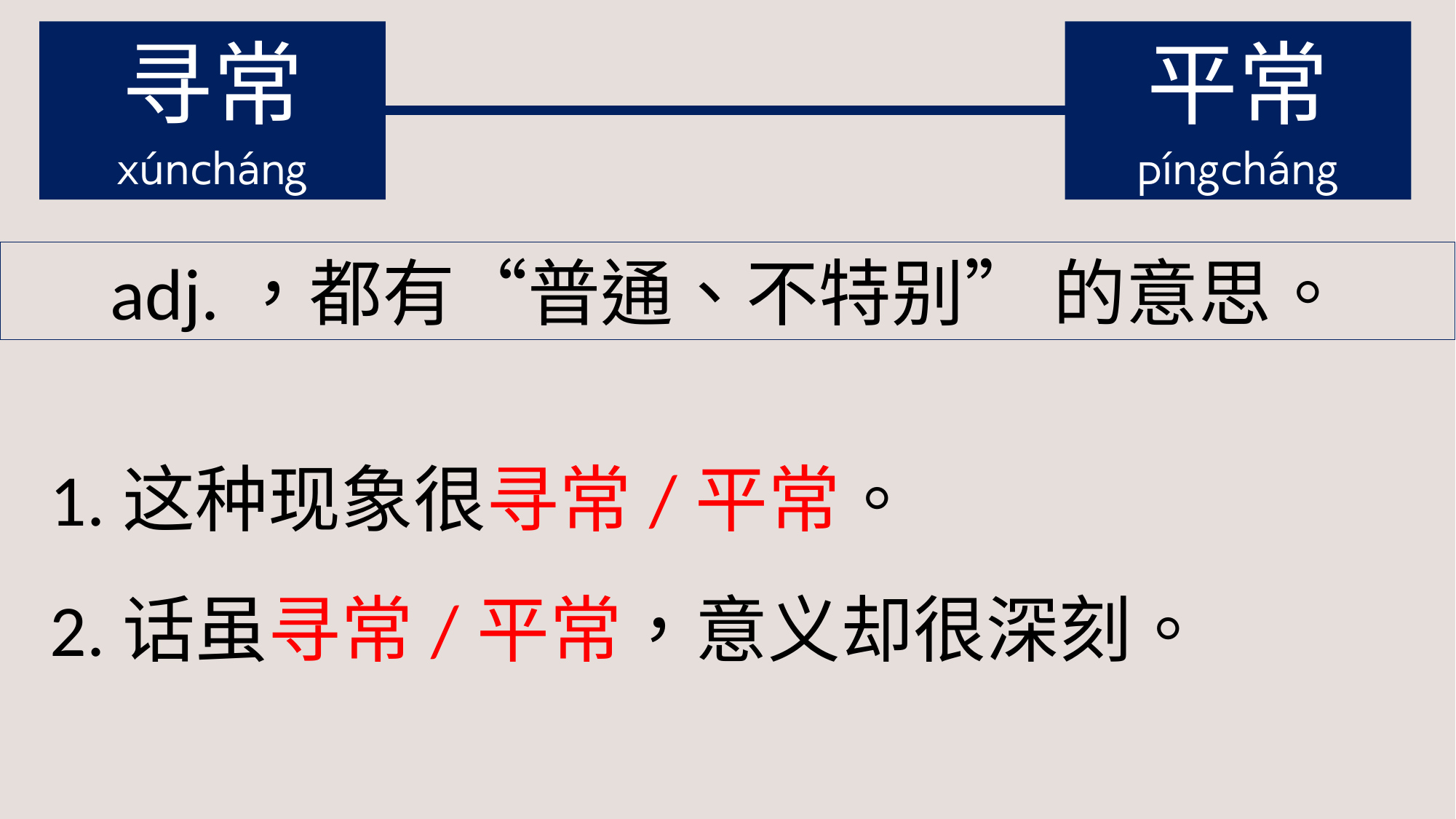

寻常
xúncháng
平常
píngcháng
adj.，都有“普通、不特别” 的意思。
1.这种现象很寻常/平常。
2.话虽寻常/平常，意义却很深刻。